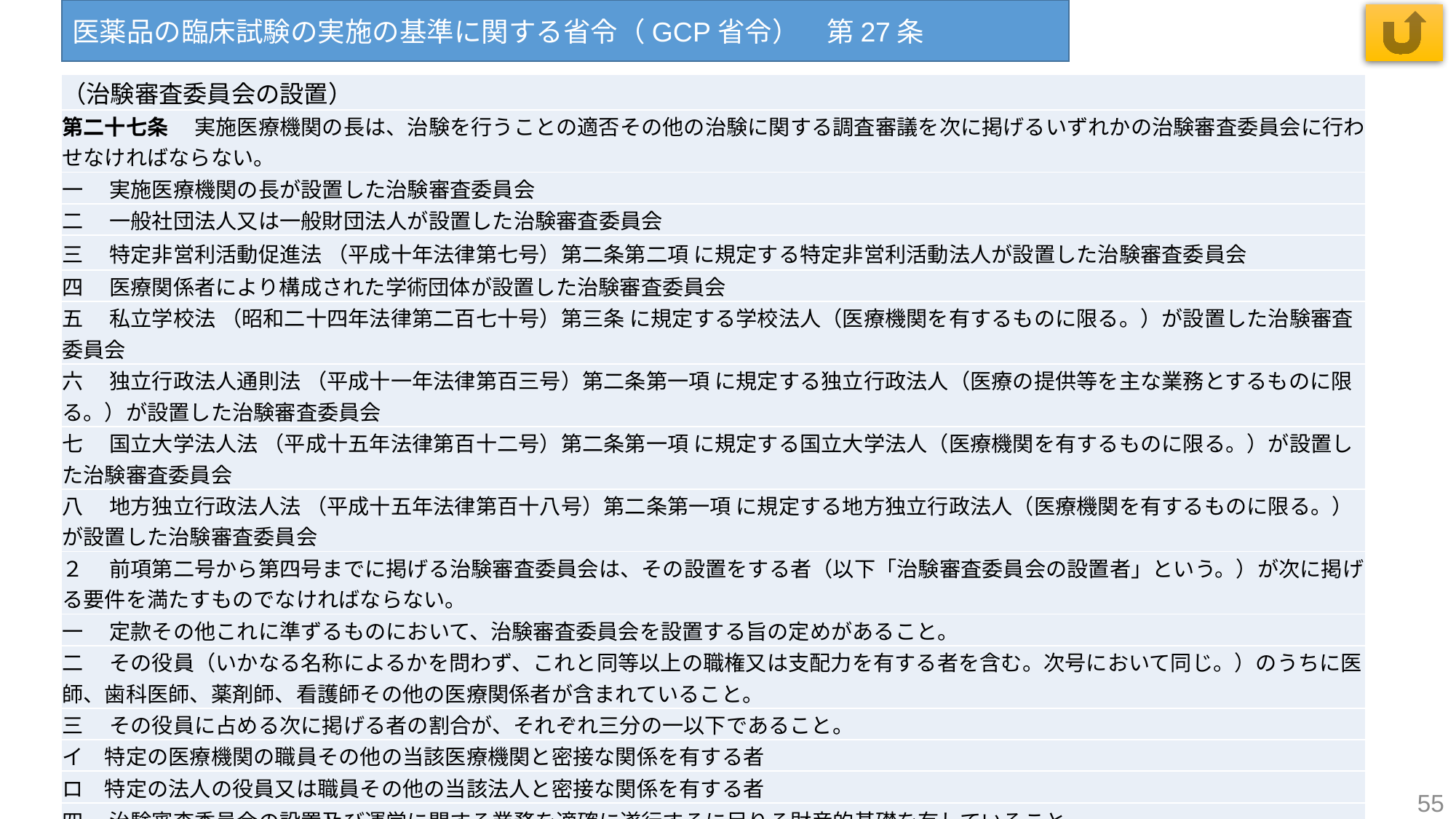

医薬品の臨床試験の実施の基準に関する省令（GCP省令）　第27条

| （治験審査委員会の設置） |
| --- |
| 第二十七条 　実施医療機関の長は、治験を行うことの適否その他の治験に関する調査審議を次に掲げるいずれかの治験審査委員会に行わせなければならない。 |
| 一 　実施医療機関の長が設置した治験審査委員会 |
| 二 　一般社団法人又は一般財団法人が設置した治験審査委員会 |
| 三 　特定非営利活動促進法 （平成十年法律第七号）第二条第二項 に規定する特定非営利活動法人が設置した治験審査委員会 |
| 四 　医療関係者により構成された学術団体が設置した治験審査委員会 |
| 五 　私立学校法 （昭和二十四年法律第二百七十号）第三条 に規定する学校法人（医療機関を有するものに限る。）が設置した治験審査委員会 |
| 六 　独立行政法人通則法 （平成十一年法律第百三号）第二条第一項 に規定する独立行政法人（医療の提供等を主な業務とするものに限る。）が設置した治験審査委員会 |
| 七 　国立大学法人法 （平成十五年法律第百十二号）第二条第一項 に規定する国立大学法人（医療機関を有するものに限る。）が設置した治験審査委員会 |
| 八 　地方独立行政法人法 （平成十五年法律第百十八号）第二条第一項 に規定する地方独立行政法人（医療機関を有するものに限る。）が設置した治験審査委員会 |
| ２ 　前項第二号から第四号までに掲げる治験審査委員会は、その設置をする者（以下「治験審査委員会の設置者」という。）が次に掲げる要件を満たすものでなければならない。 |
| 一 　定款その他これに準ずるものにおいて、治験審査委員会を設置する旨の定めがあること。 |
| 二 　その役員（いかなる名称によるかを問わず、これと同等以上の職権又は支配力を有する者を含む。次号において同じ。）のうちに医師、歯科医師、薬剤師、看護師その他の医療関係者が含まれていること。 |
| 三 　その役員に占める次に掲げる者の割合が、それぞれ三分の一以下であること。 |
| イ　特定の医療機関の職員その他の当該医療機関と密接な関係を有する者 |
| ロ　特定の法人の役員又は職員その他の当該法人と密接な関係を有する者 |
| 四 　治験審査委員会の設置及び運営に関する業務を適確に遂行するに足りる財産的基礎を有していること。 |
| 五 　財産目録、貸借対照表、損益計算書、事業報告書その他の財務に関する書類をその事務所に備えて置き、一般の閲覧に供していること。 |
| 六 　その他治験審査委員会の業務の公正かつ適正な遂行を損なうおそれがないこと。 |